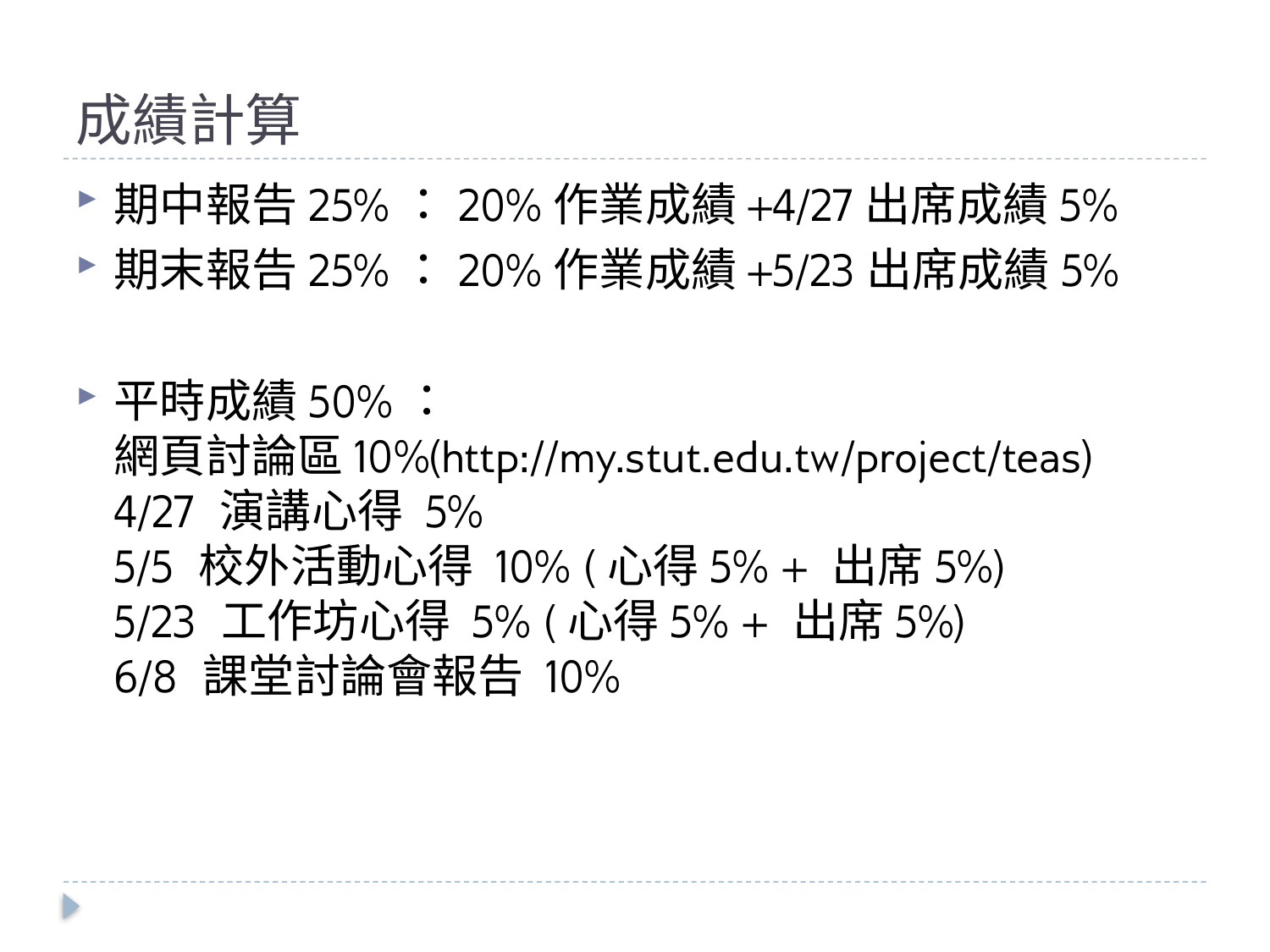

# 成績計算
期中報告25%：20%作業成績+4/27出席成績5%
期末報告25%：20%作業成績+5/23出席成績5%

平時成績50%：
網頁討論區10%(http://my.stut.edu.tw/project/teas)
4/27 演講心得 5%
5/5 校外活動心得 10% (心得5% + 出席5%)
5/23 工作坊心得 5% (心得5% + 出席5%)
6/8 課堂討論會報告 10%